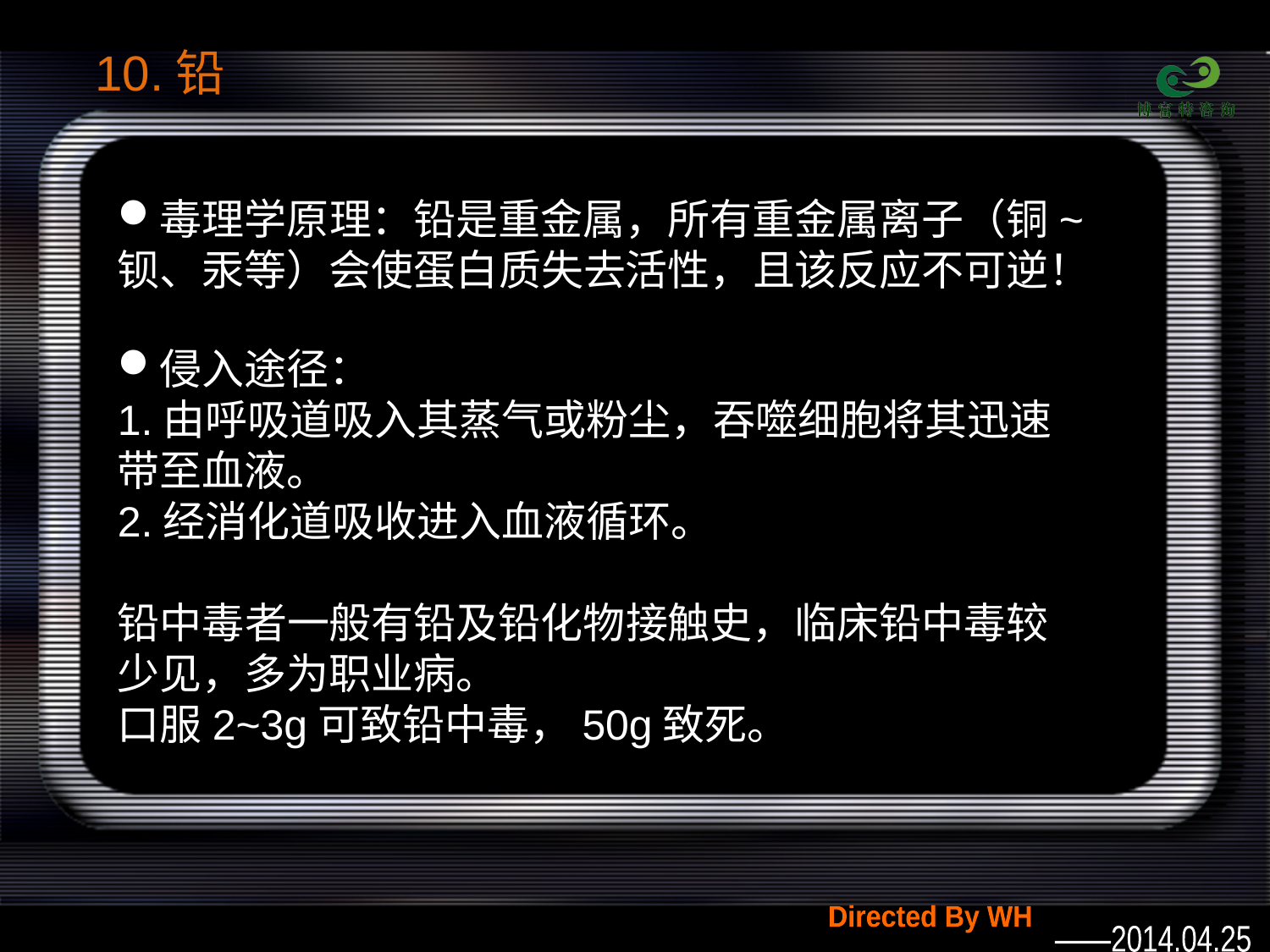

# 10.铅
毒理学原理：铅是重金属，所有重金属离子（铜~钡、汞等）会使蛋白质失去活性，且该反应不可逆！
侵入途径：
1.由呼吸道吸入其蒸气或粉尘，吞噬细胞将其迅速带至血液。
2.经消化道吸收进入血液循环。

铅中毒者一般有铅及铅化物接触史，临床铅中毒较少见，多为职业病。
口服2~3g可致铅中毒，50g致死。